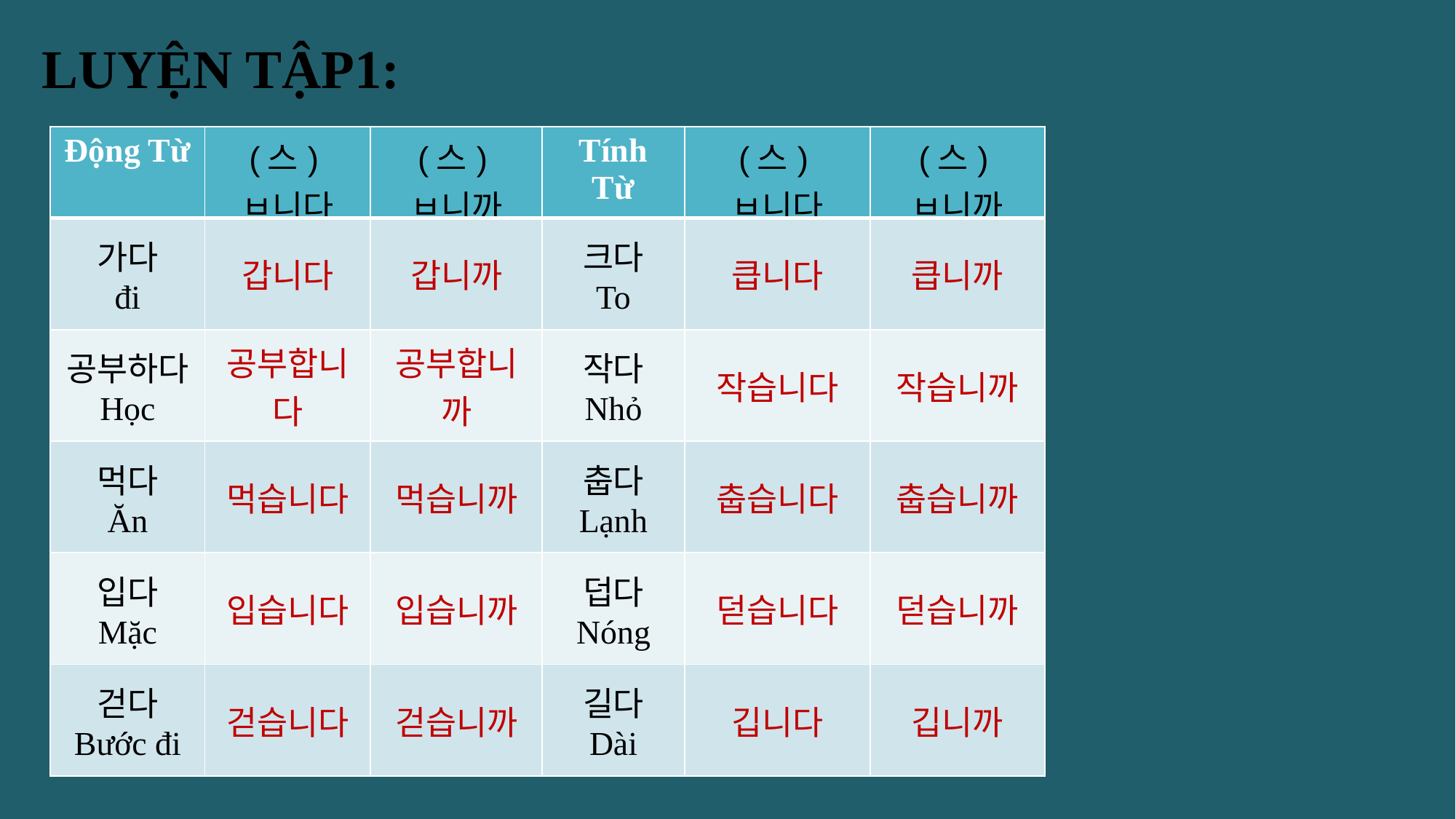

LUYỆN TẬP1:

| Động Từ | (스)ㅂ니다 | (스)ㅂ니까 | Tính Từ | (스)ㅂ니다 | (스)ㅂ니까 |
| --- | --- | --- | --- | --- | --- |
| 가다 đi | 갑니다 | 갑니까 | 크다 To | 큽니다 | 큽니까 |
| 공부하다 Học | 공부합니다 | 공부합니까 | 작다 Nhỏ | 작습니다 | 작습니까 |
| 먹다 Ăn | 먹습니다 | 먹습니까 | 춥다 Lạnh | 춥습니다 | 춥습니까 |
| 입다 Mặc | 입습니다 | 입습니까 | 덥다 Nóng | 덛습니다 | 덛습니까 |
| 걷다 Bước đi | 걷습니다 | 걷습니까 | 길다 Dài | 깁니다 | 깁니까 |